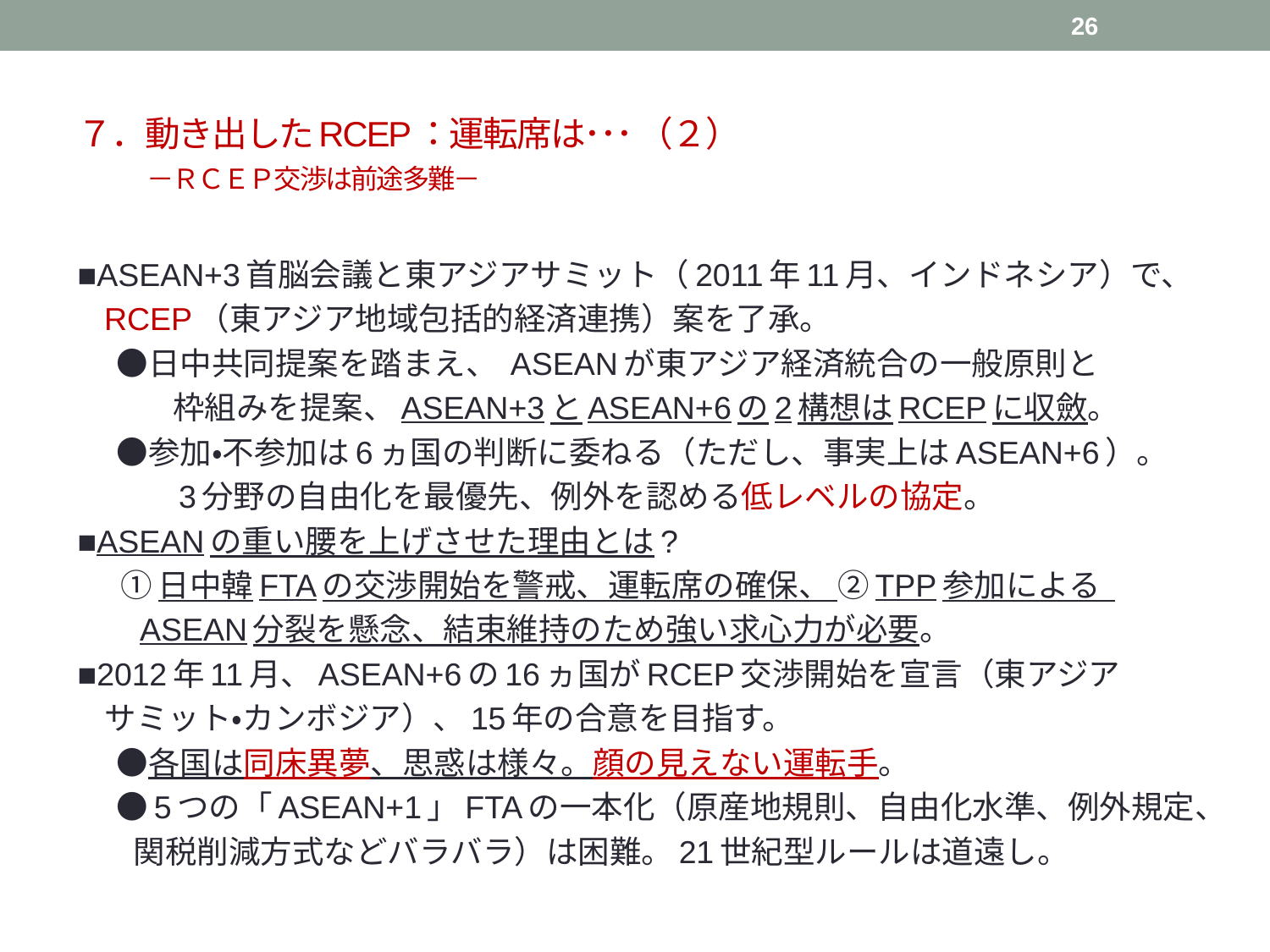

26
# ７．動き出したRCEP：運転席は･･･ （２） 　　－ＲＣＥＰ交渉は前途多難－
■ASEAN+3首脳会議と東アジアサミット（2011年11月、インドネシア）で、
   RCEP（東アジア地域包括的経済連携）案を了承。
　 ●日中共同提案を踏まえ、 ASEANが東アジア経済統合の一般原則と
　　　枠組みを提案、ASEAN+3とASEAN+6の2構想はRCEPに収斂。
　 ●参加・不参加は6ヵ国の判断に委ねる（ただし、事実上はASEAN+6）。
　　　3分野の自由化を最優先、例外を認める低レベルの協定。
■ASEANの重い腰を上げさせた理由とは?
      ①日中韓FTAの交渉開始を警戒、運転席の確保、 ②TPP参加による
       ASEAN分裂を懸念、結束維持のため強い求心力が必要。
■2012年11月、ASEAN+6の16ヵ国がRCEP交渉開始を宣言（東アジア
   サミット・カンボジア）、15年の合意を目指す。
　 ●各国は同床異夢、思惑は様々。顔の見えない運転手。
　 ●5つの「ASEAN+1」FTAの一本化（原産地規則、自由化水準、例外規定、
       関税削減方式などバラバラ）は困難。21世紀型ルールは道遠し。